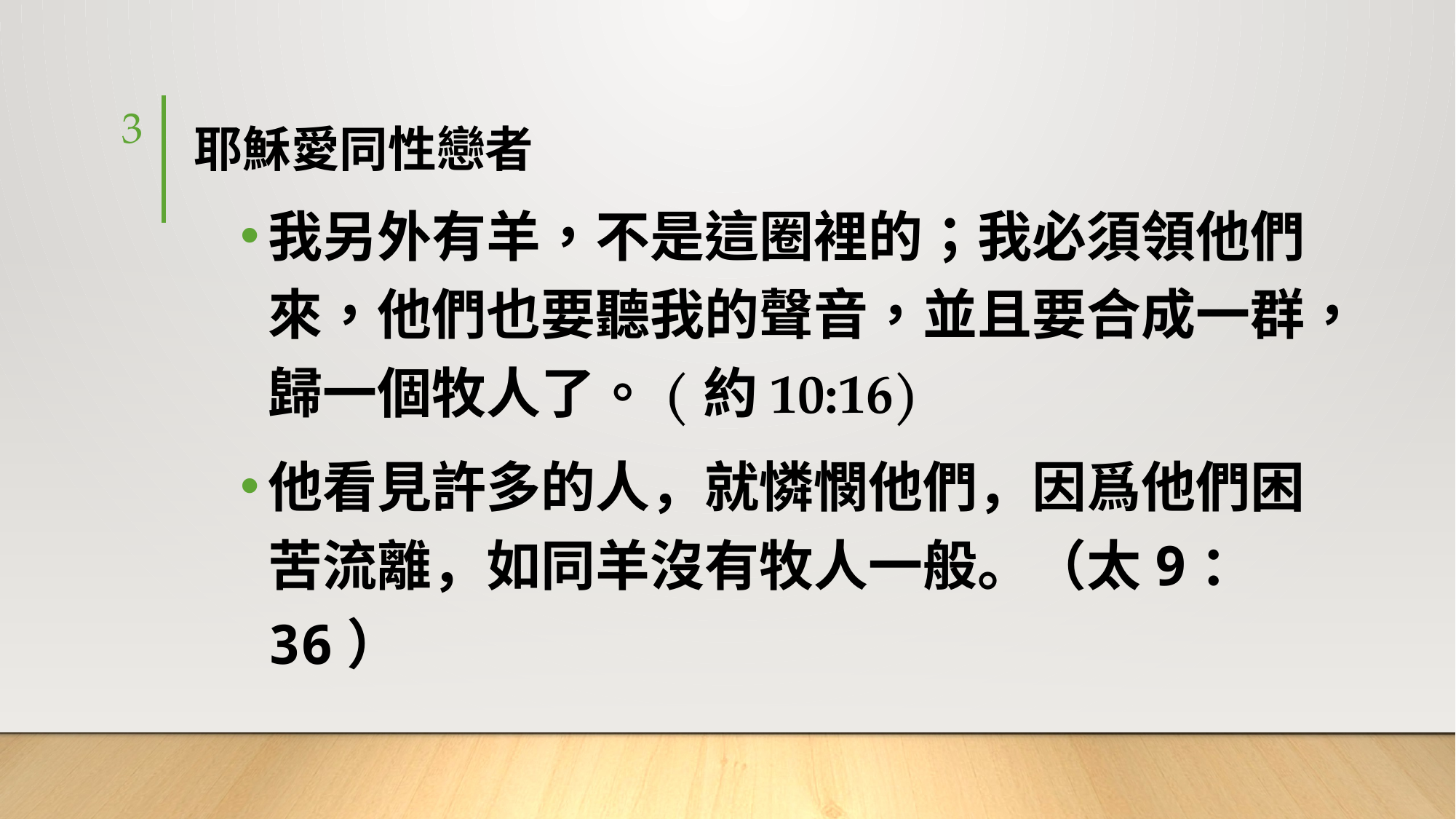

3
# 耶穌愛同性戀者
我另外有羊，不是這圈裡的；我必須領他們來，他們也要聽我的聲音，並且要合成一群，歸一個牧人了。(約10:16)
他看見許多的人，就憐憫他們，因爲他們困苦流離，如同羊沒有牧人一般。（太9：36）